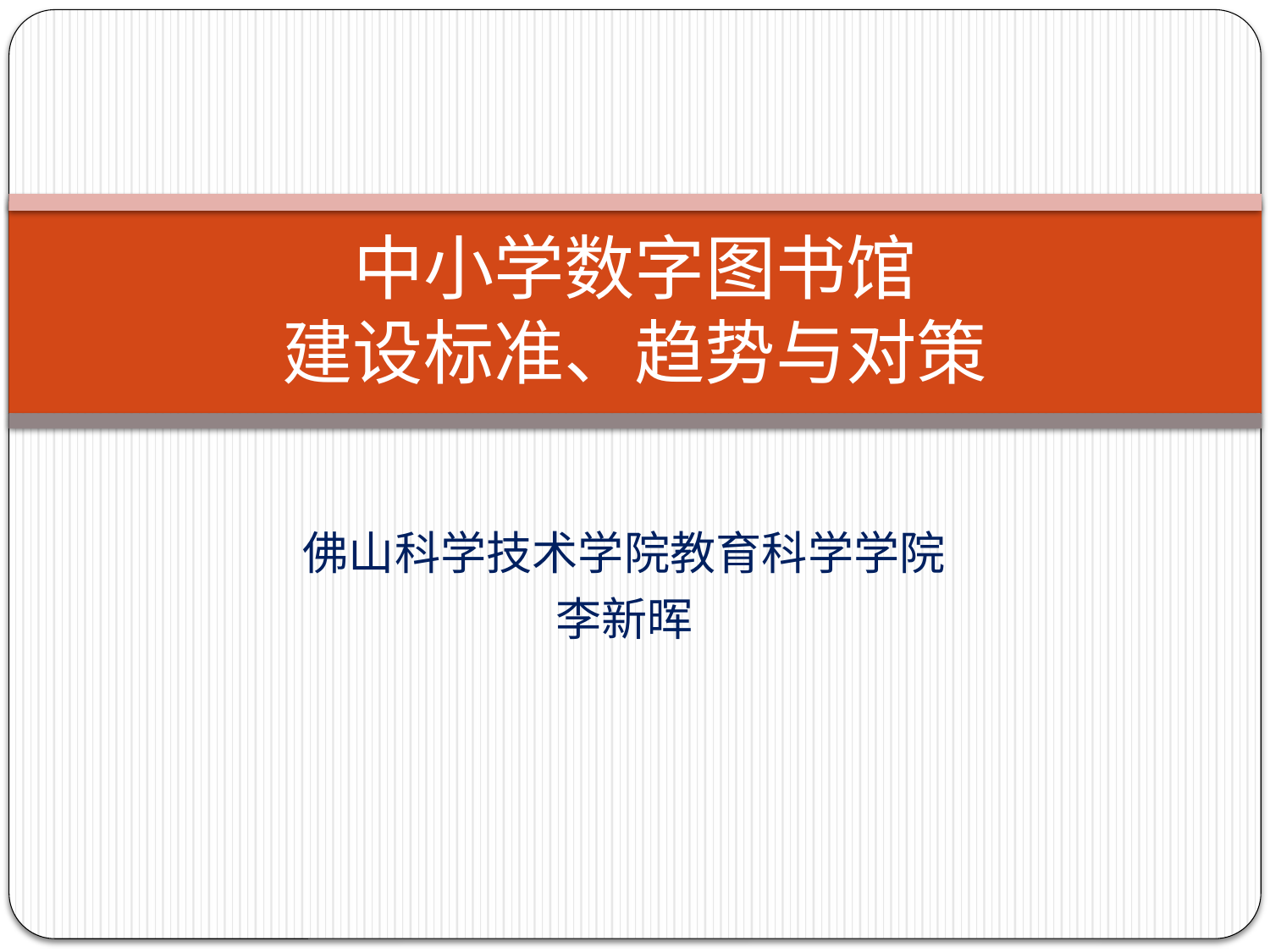

# 中小学数字图书馆 建设标准、趋势与对策
佛山科学技术学院教育科学学院
李新晖